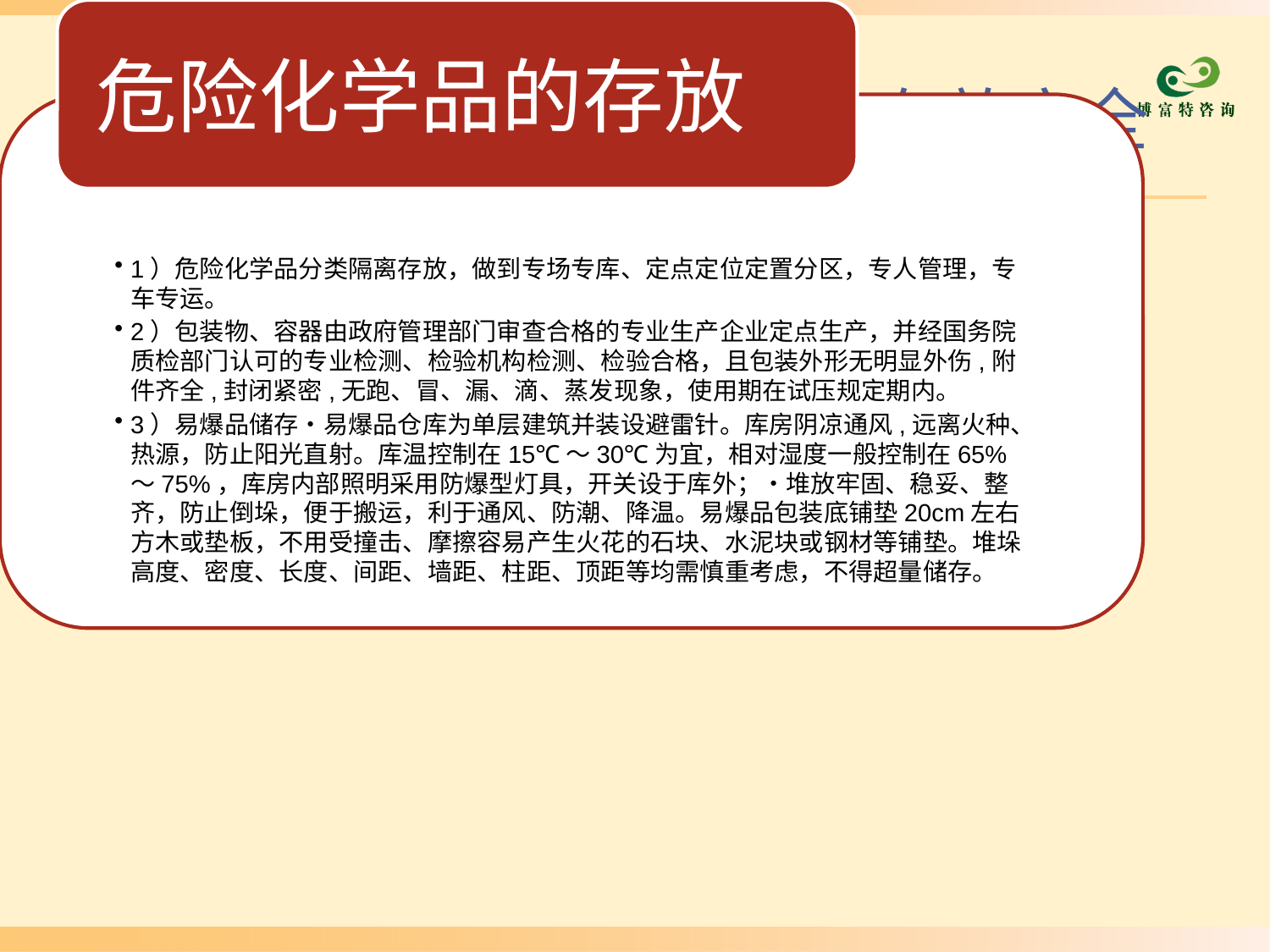

# 3.危化品的安全管理——存放安全
1）危险化学品分类隔离存放，做到专场专库、定点定位定置分区，专人管理，专车专运。
2）包装物、容器由政府管理部门审查合格的专业生产企业定点生产，并经国务院质检部门认可的专业检测、检验机构检测、检验合格，且包装外形无明显外伤,附件齐全,封闭紧密,无跑、冒、漏、滴、蒸发现象，使用期在试压规定期内。
3）易爆品储存•易爆品仓库为单层建筑并装设避雷针。库房阴凉通风,远离火种、热源，防止阳光直射。库温控制在15℃～30℃为宜，相对湿度一般控制在65%～75%，库房内部照明采用防爆型灯具，开关设于库外；•堆放牢固、稳妥、整齐，防止倒垛，便于搬运，利于通风、防潮、降温。易爆品包装底铺垫20cm左右方木或垫板，不用受撞击、摩擦容易产生火花的石块、水泥块或钢材等铺垫。堆垛高度、密度、长度、间距、墙距、柱距、顶距等均需慎重考虑，不得超量储存。
危险化学品的存放